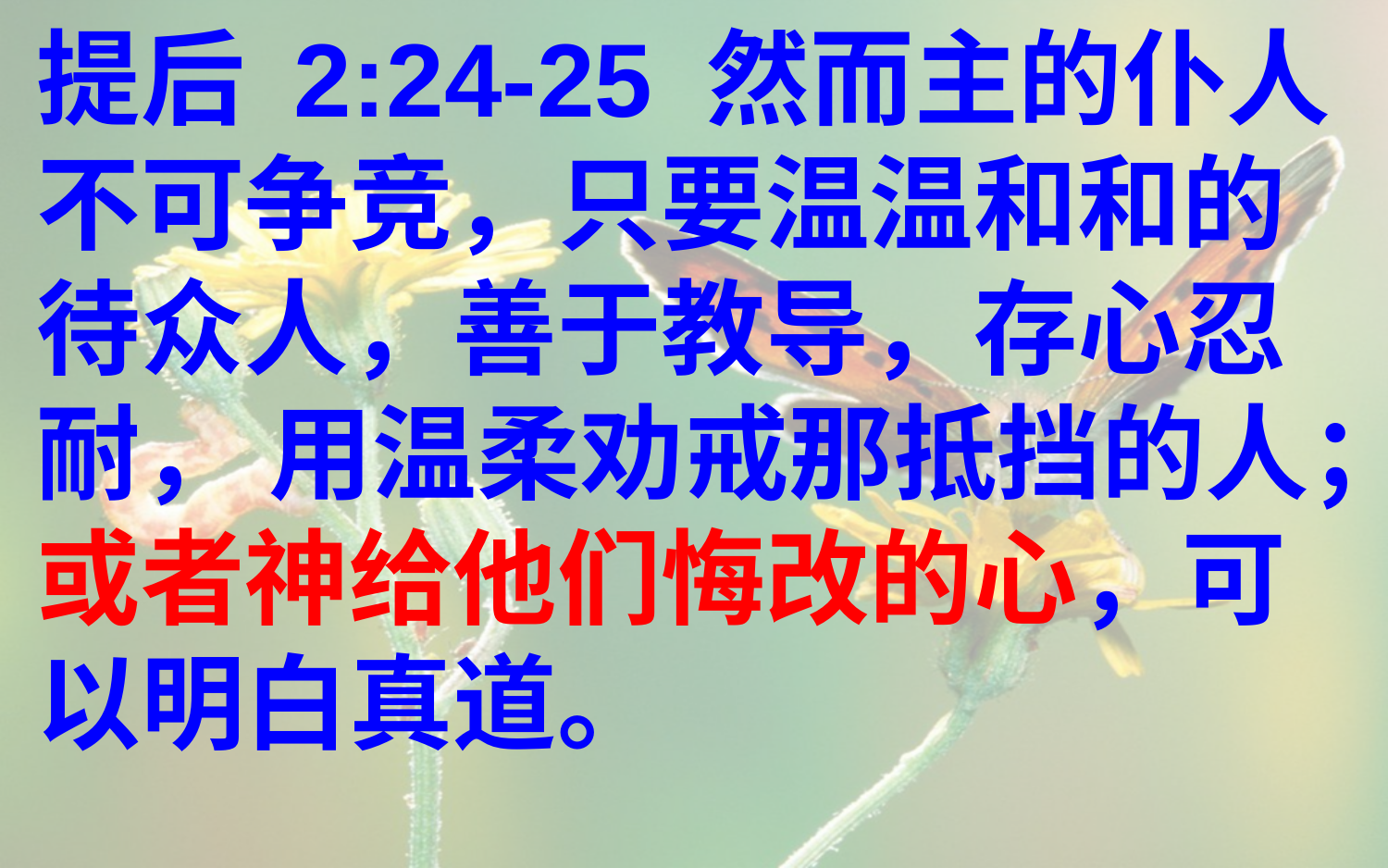

提后 2:24-25 然而主的仆人不可争竞，只要温温和和的待众人，善于教导，存心忍耐， 用温柔劝戒那抵挡的人；或者神给他们悔改的心，可以明白真道。